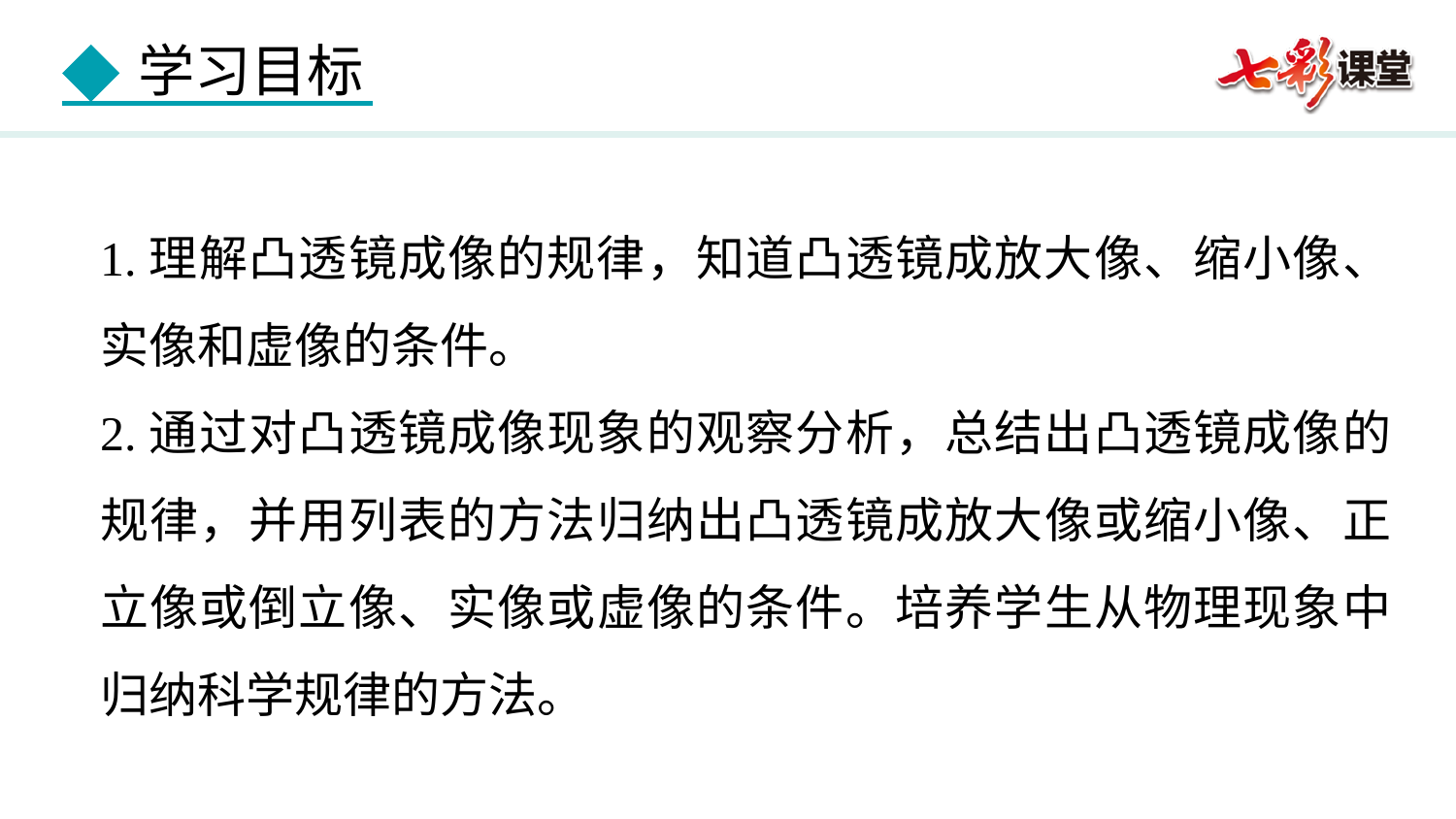

1.理解凸透镜成像的规律，知道凸透镜成放大像、缩小像、实像和虚像的条件。
2.通过对凸透镜成像现象的观察分析，总结出凸透镜成像的规律，并用列表的方法归纳出凸透镜成放大像或缩小像、正立像或倒立像、实像或虚像的条件。培养学生从物理现象中归纳科学规律的方法。